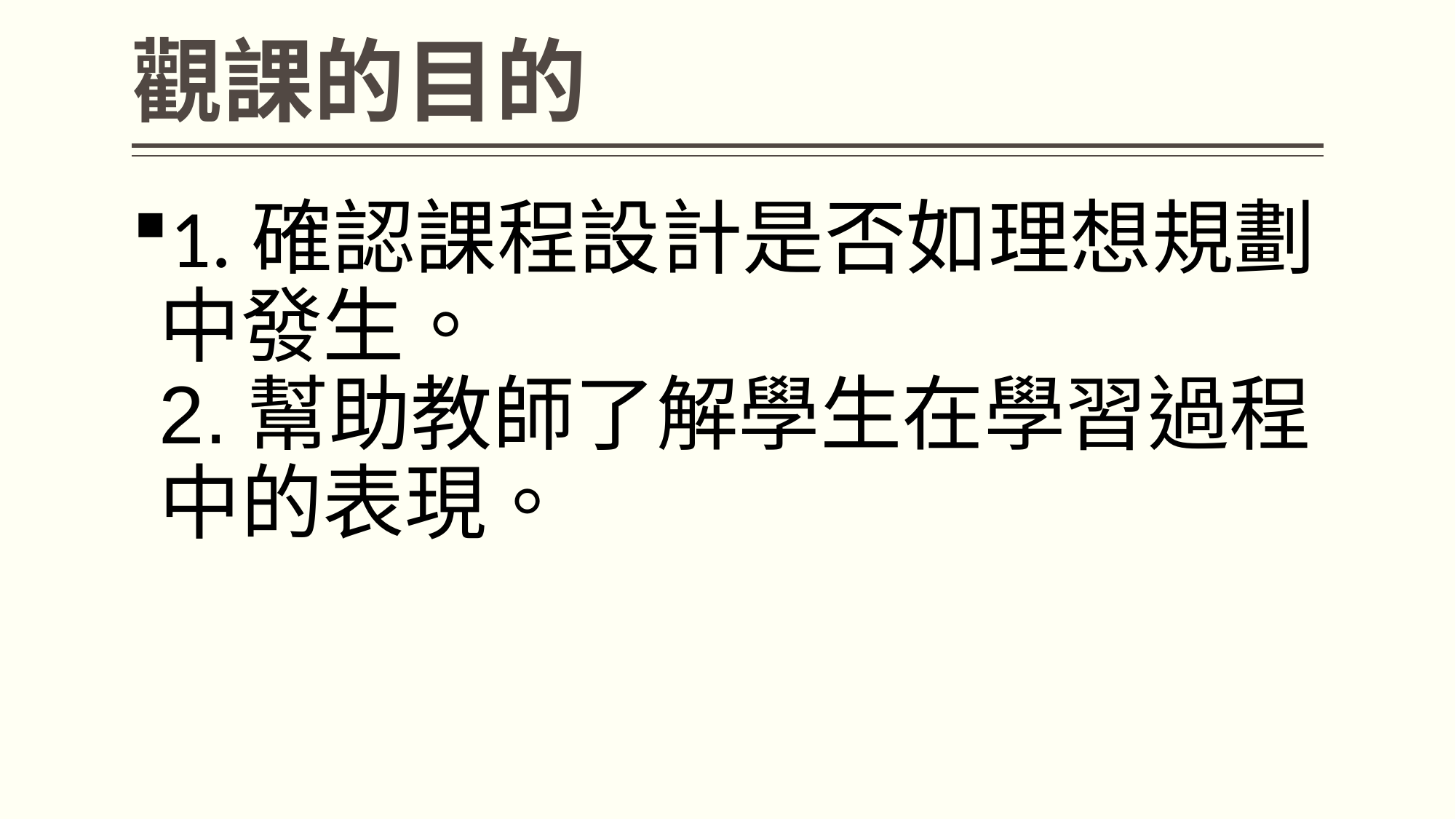

# 觀課的目的
1.確認課程設計是否如理想規劃中發生。
2.幫助教師了解學生在學習過程中的表現。